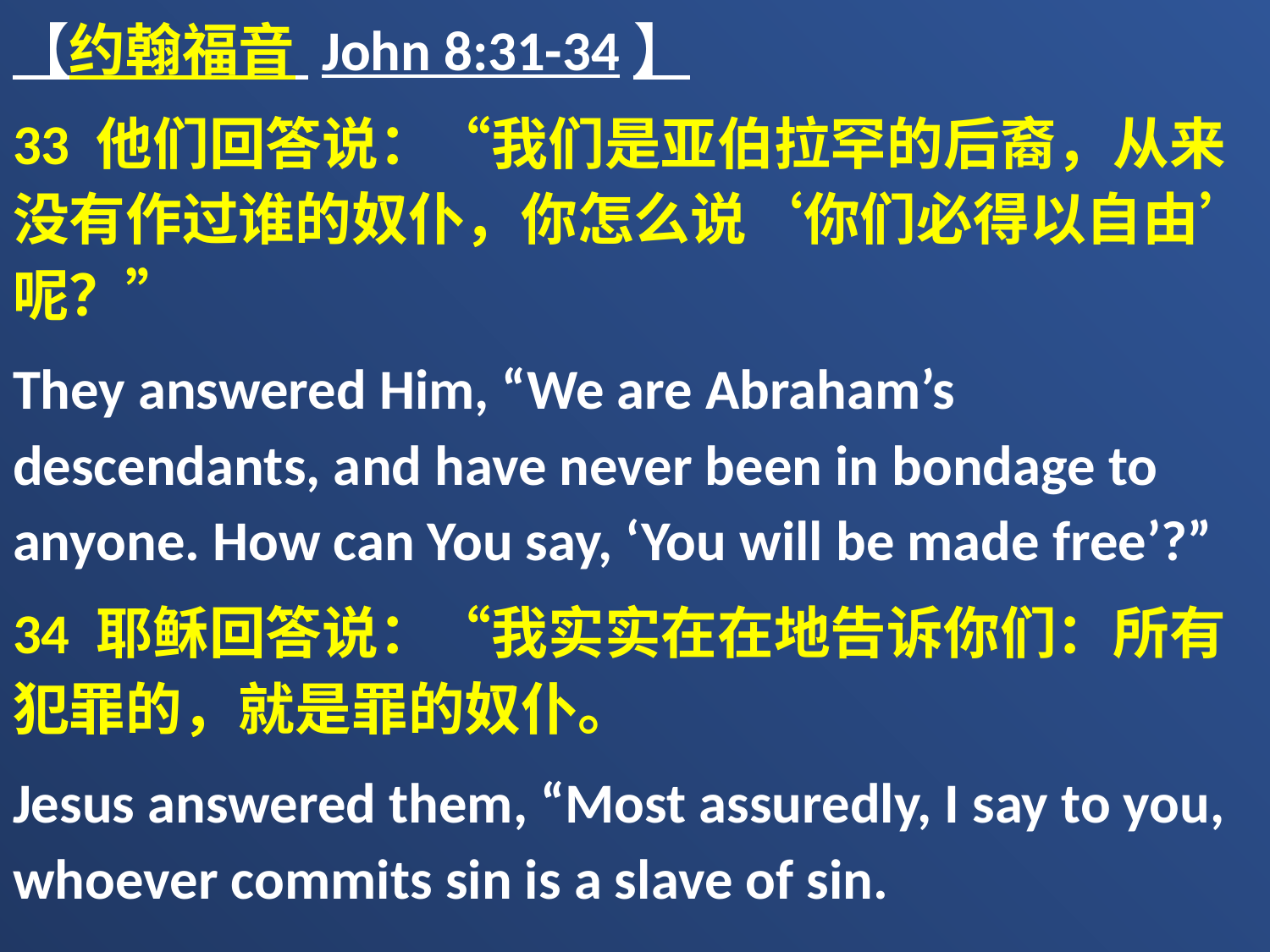

【约翰福音 John 8:31-34】
33 他们回答说：“我们是亚伯拉罕的后裔，从来没有作过谁的奴仆，你怎么说‘你们必得以自由’呢？”
They answered Him, “We are Abraham’s descendants, and have never been in bondage to anyone. How can You say, ‘You will be made free’?”
34 耶稣回答说：“我实实在在地告诉你们：所有犯罪的，就是罪的奴仆。
Jesus answered them, “Most assuredly, I say to you, whoever commits sin is a slave of sin.